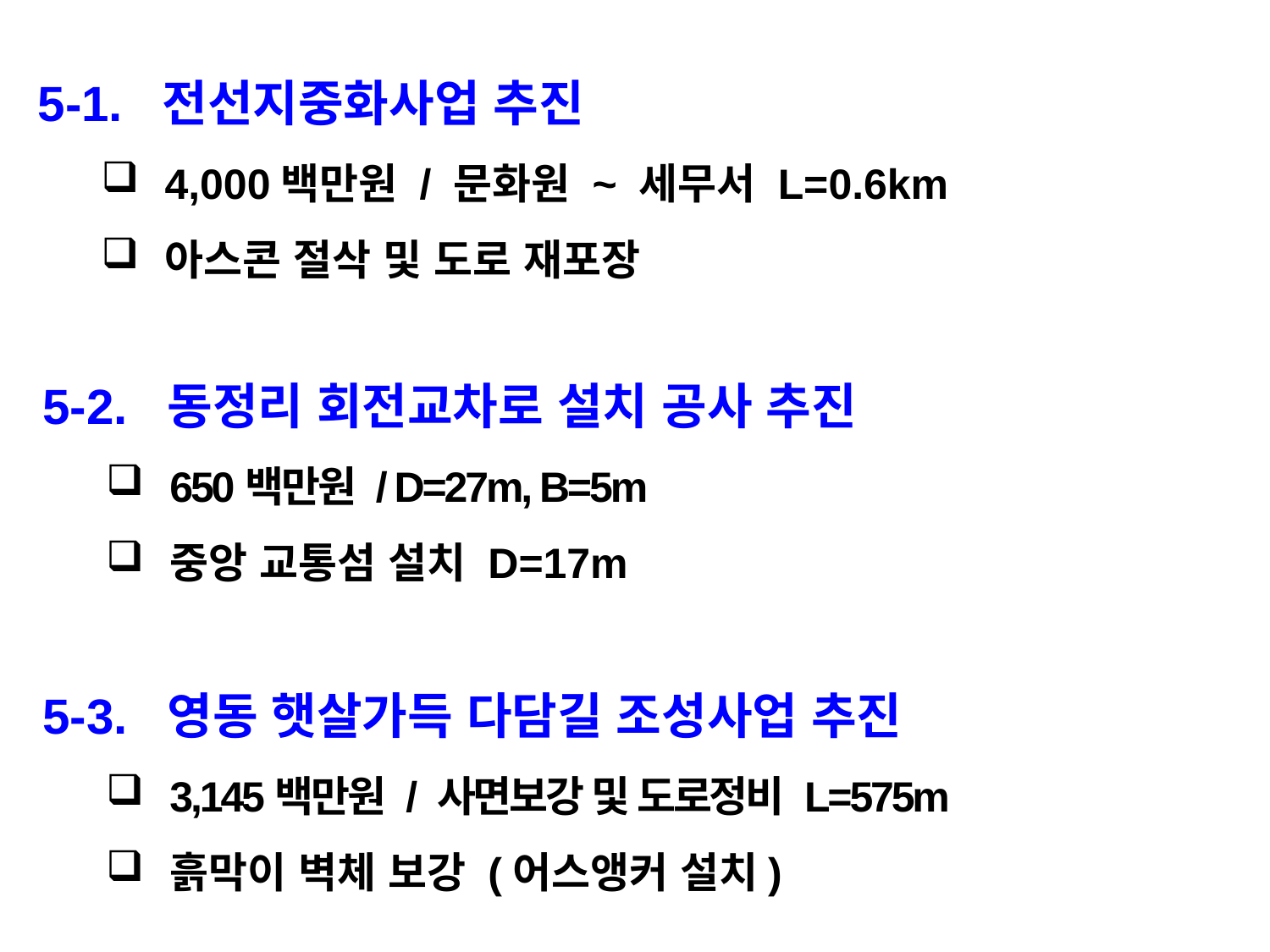

5-1.  전선지중화사업 추진
4,000백만원 / 문화원 ~ 세무서 L=0.6km
아스콘 절삭 및 도로 재포장
5-2.  동정리 회전교차로 설치 공사 추진
650백만원 / D=27m, B=5m
중앙 교통섬 설치 D=17m
5-3.  영동 햇살가득 다담길 조성사업 추진
3,145백만원 / 사면보강 및 도로정비 L=575m
흙막이 벽체 보강 (어스앵커 설치)